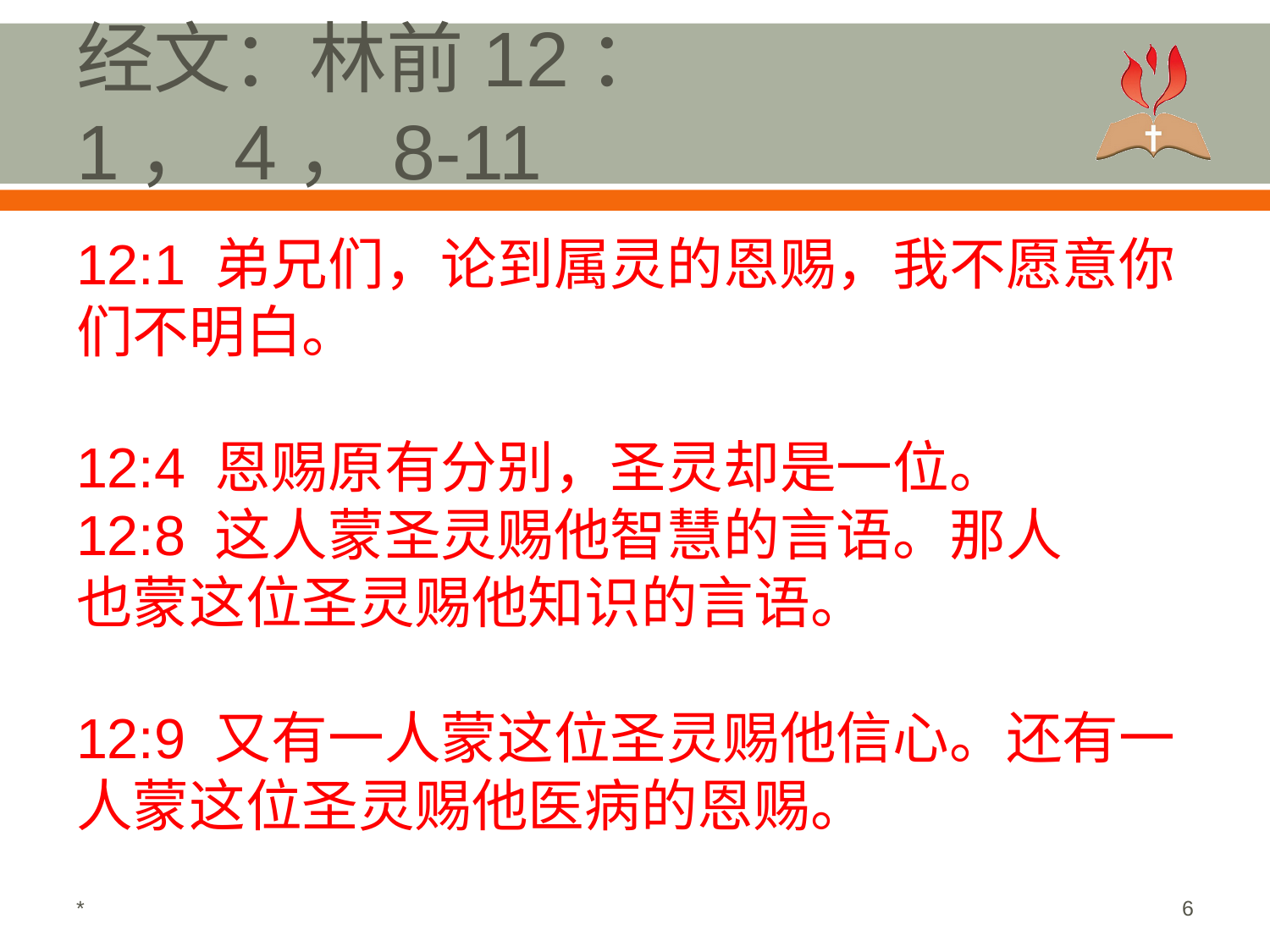

# 经文：林前12：1，4，8-11
12:1 弟兄们，论到属灵的恩赐，我不愿意你们不明白。

12:4 恩赐原有分别，圣灵却是一位。
12:8 这人蒙圣灵赐他智慧的言语。那人
也蒙这位圣灵赐他知识的言语。

12:9 又有一人蒙这位圣灵赐他信心。还有一人蒙这位圣灵赐他医病的恩赐。

*
6